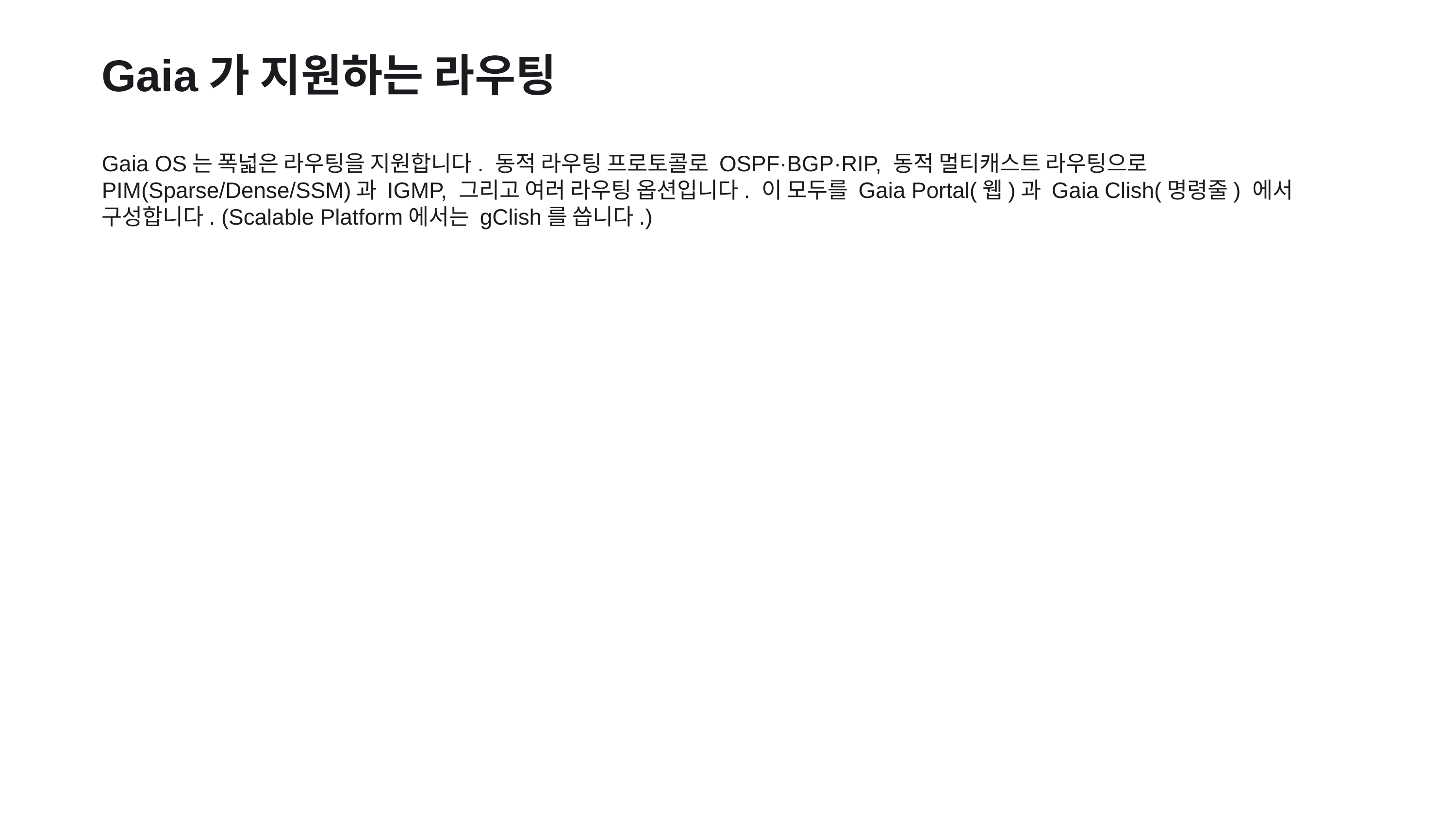

Gaia가 지원하는 라우팅
Gaia OS는 폭넓은 라우팅을 지원합니다. 동적 라우팅 프로토콜로 OSPF·BGP·RIP, 동적 멀티캐스트 라우팅으로 PIM(Sparse/Dense/SSM)과 IGMP, 그리고 여러 라우팅 옵션입니다. 이 모두를 Gaia Portal(웹)과 Gaia Clish(명령줄) 에서 구성합니다. (Scalable Platform에서는 gClish를 씁니다.)